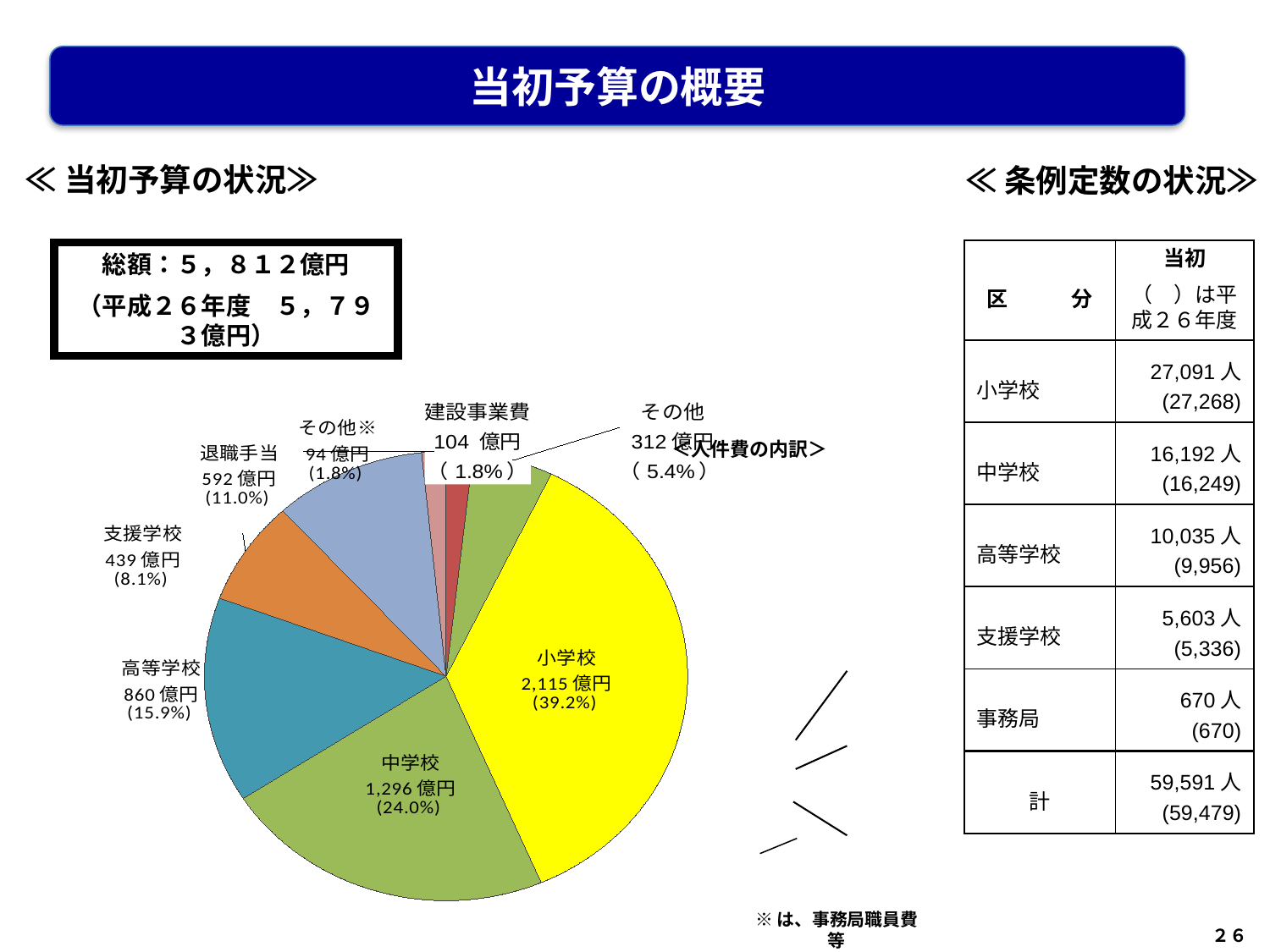

当初予算の概要
≪当初予算の状況≫
≪条例定数の状況≫
| 区　　　分 | 当初 （　）は平成２６年度 |
| --- | --- |
| 小学校 | 27,091人 (27,268) |
| 中学校 | 16,192人 (16,249) |
| 高等学校 | 10,035人 (9,956) |
| 支援学校 | 5,603人 (5,336) |
| 事務局 | 670人 (670) |
| 計 | 59,591人 (59,479) |
総額：５，８１２億円
（平成２６年度　５，７９３億円）

[unsupported chart]

＜人件費の内訳＞
※は、事務局職員費等
２６